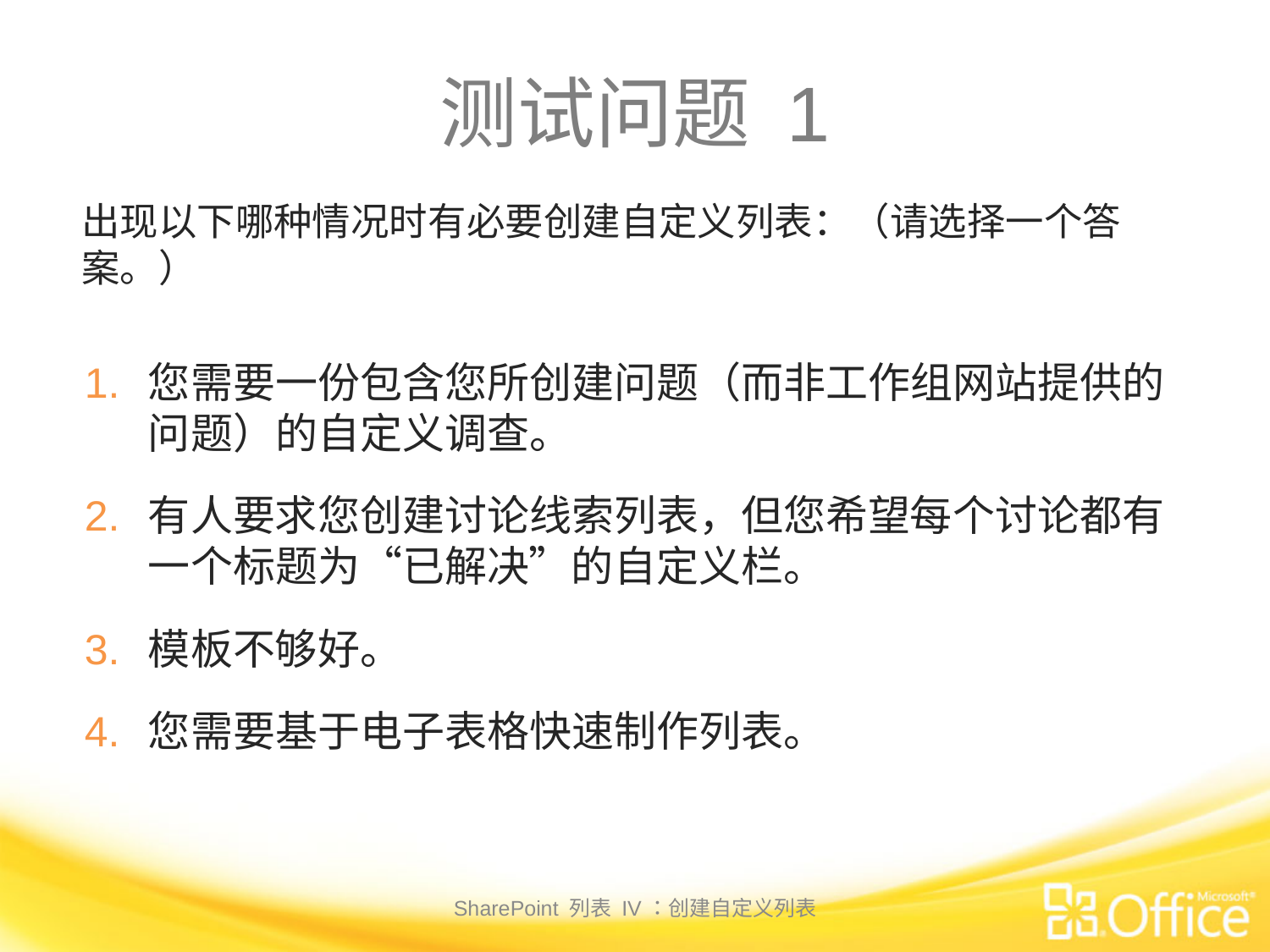

# 测试问题 1
出现以下哪种情况时有必要创建自定义列表：（请选择一个答案。）
您需要一份包含您所创建问题（而非工作组网站提供的问题）的自定义调查。
有人要求您创建讨论线索列表，但您希望每个讨论都有一个标题为“已解决”的自定义栏。
模板不够好。
您需要基于电子表格快速制作列表。
SharePoint 列表 IV：创建自定义列表